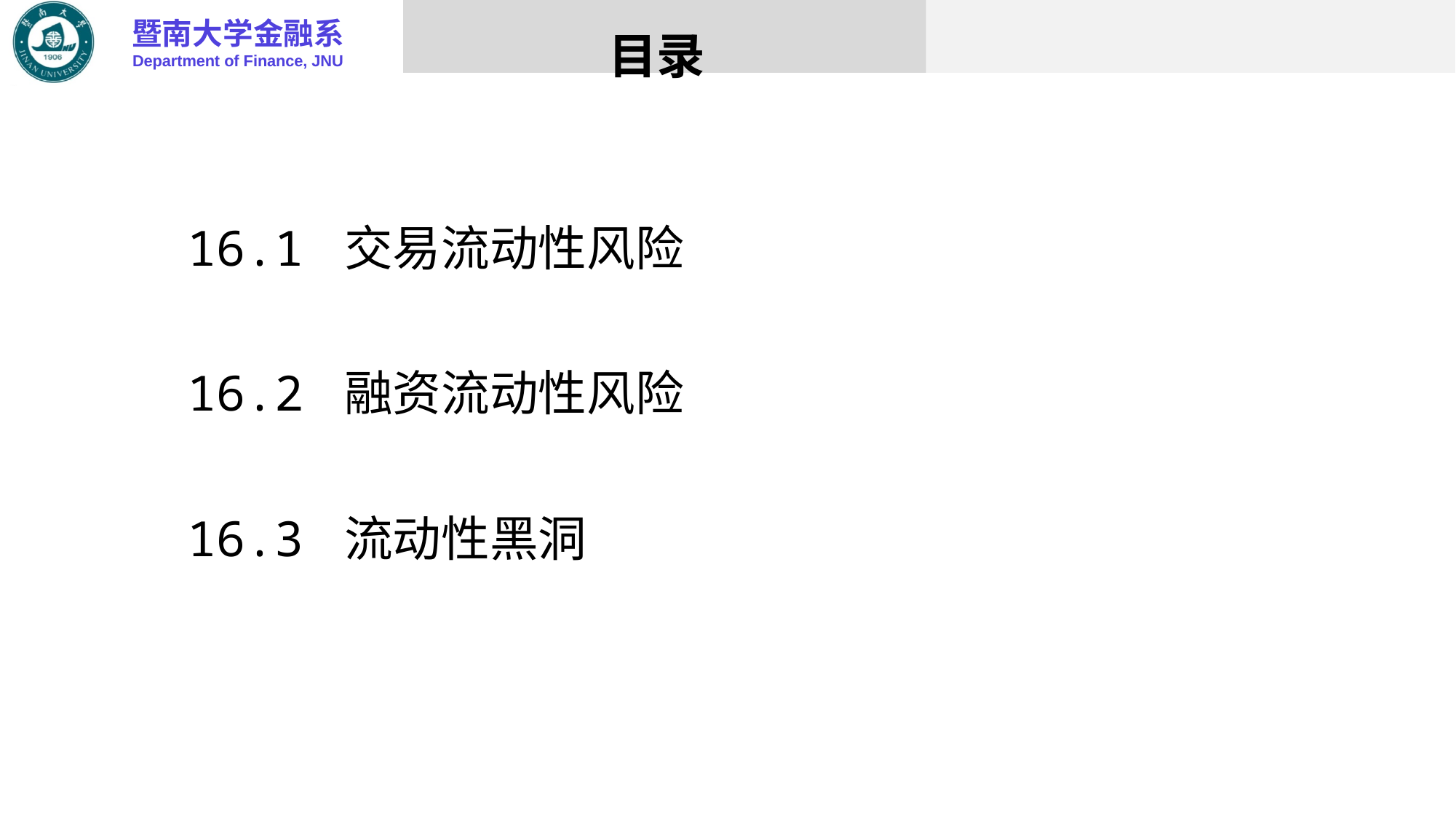

目录
16.1 交易流动性风险
16.2 融资流动性风险
16.3 流动性黑洞